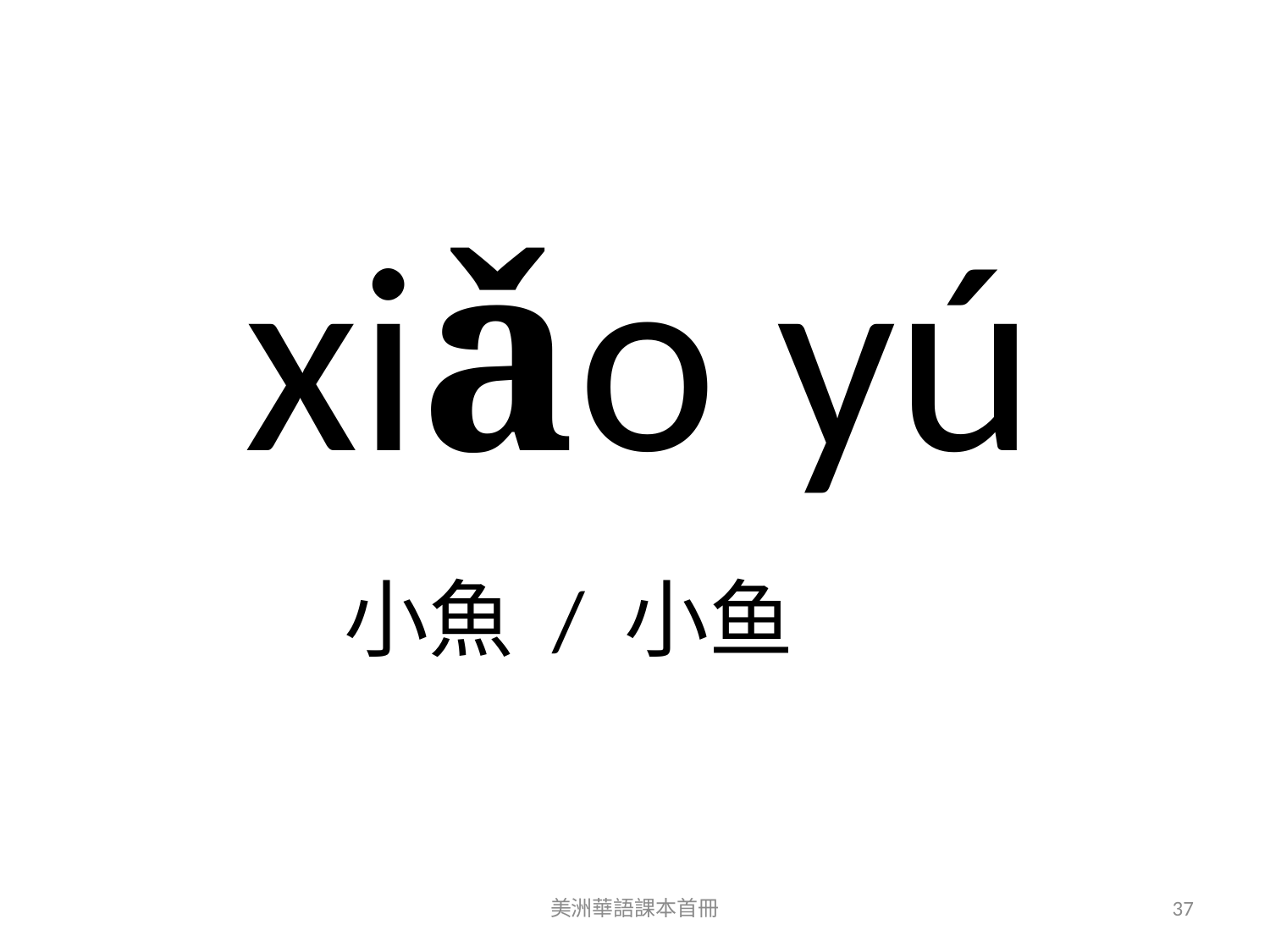

xiǎo yú
小魚 / 小鱼
美洲華語課本首冊
37